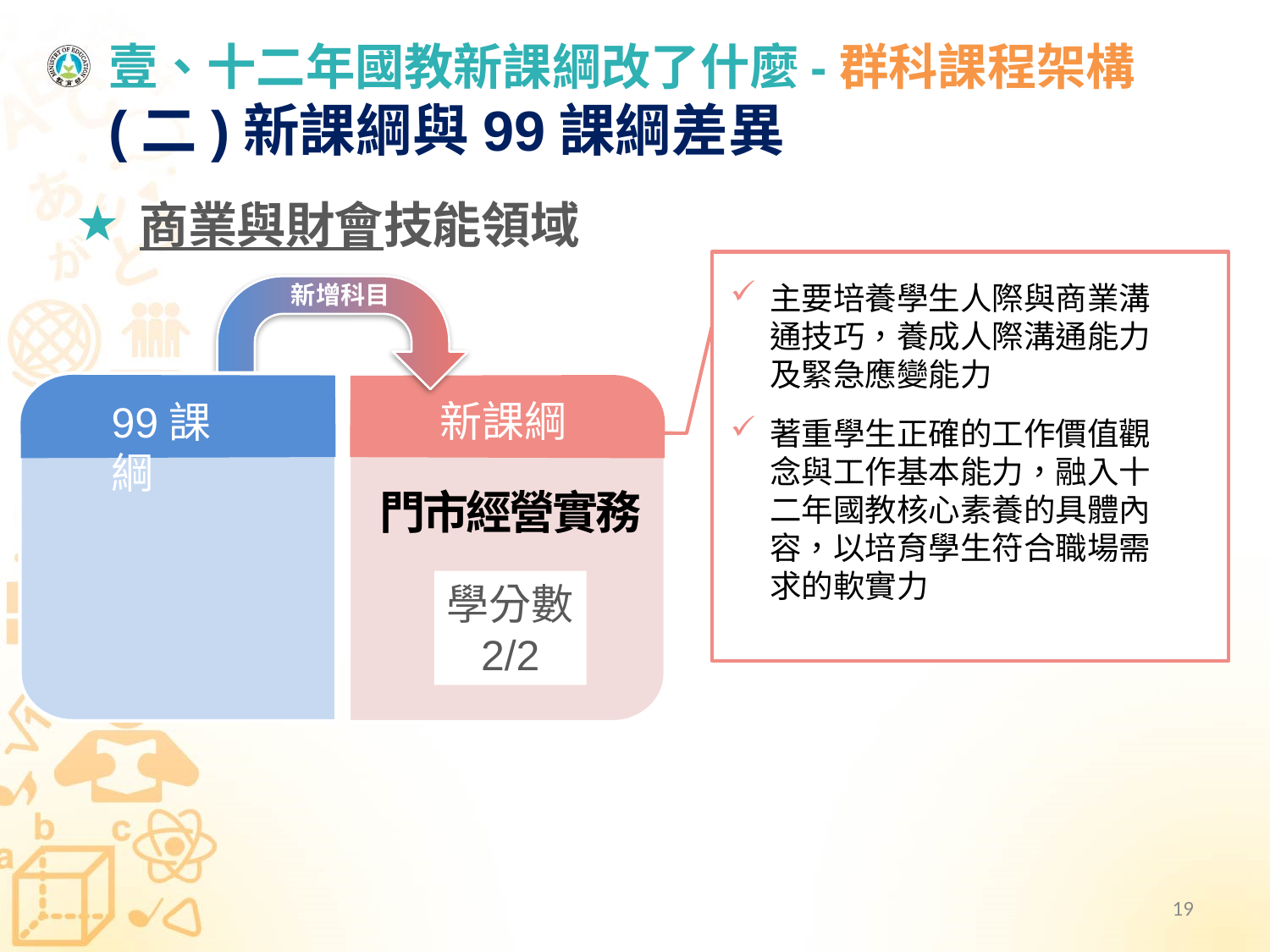

# 壹、十二年國教新課綱改了什麼-群科課程架構 (二)新課綱與99課綱差異
商業與財會技能領域

主要培養學生人際與商業溝通技巧，養成人際溝通能力及緊急應變能力
著重學生正確的工作價值觀念與工作基本能力，融入十二年國教核心素養的具體內容，以培育學生符合職場需求的軟實力
新增科目

99課綱

門市經營實務

新課綱
學分數
2/2
19